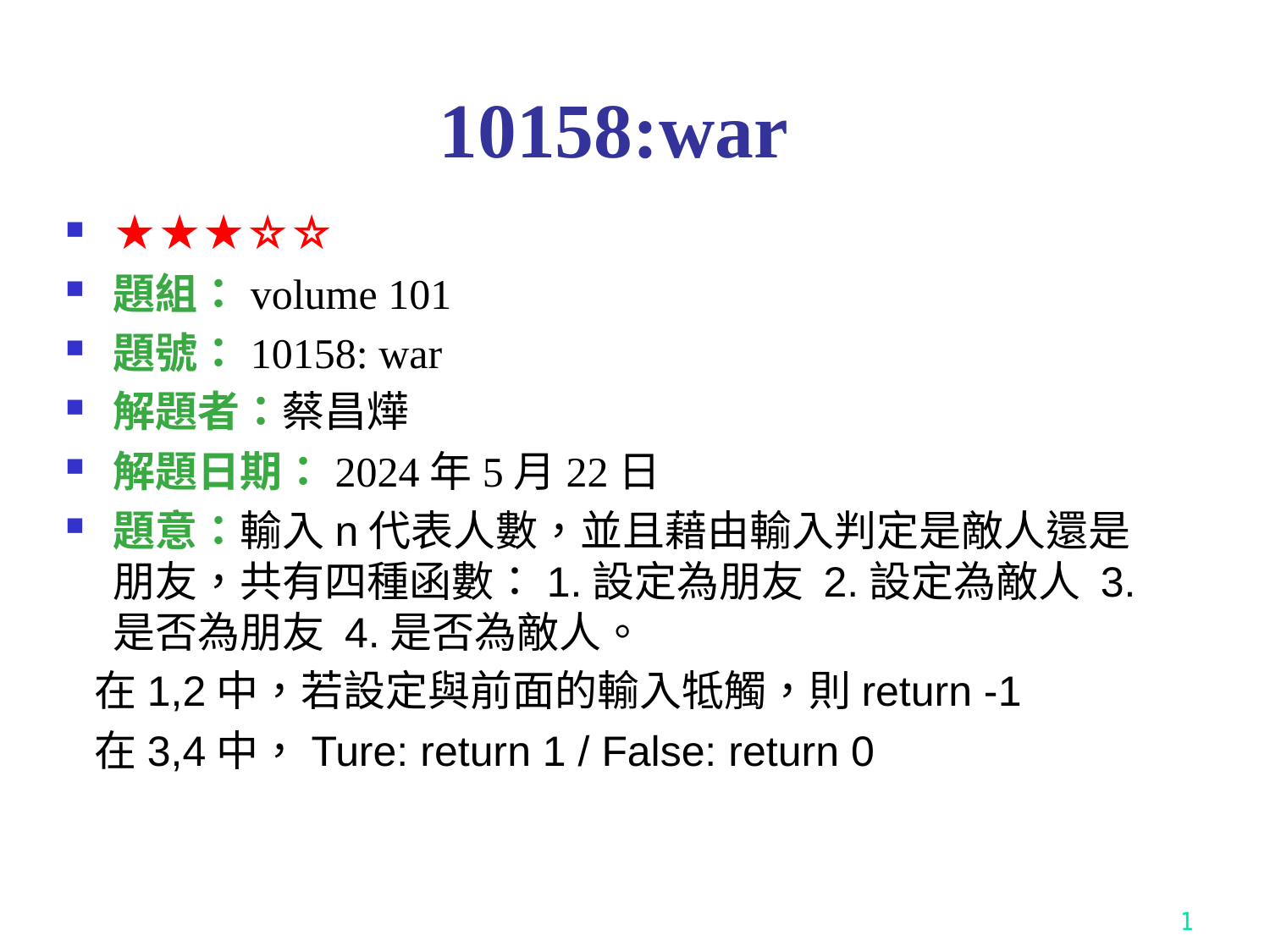

# 10158:war
★★★☆☆
題組：volume 101
題號：10158: war
解題者：蔡昌燁
解題日期：2024年5月22日
題意：輸入n代表人數，並且藉由輸入判定是敵人還是朋友，共有四種函數：1.設定為朋友 2.設定為敵人 3.是否為朋友 4.是否為敵人。
  在1,2中，若設定與前面的輸入牴觸，則return -1
  在3,4中，Ture: return 1 / False: return 0

1